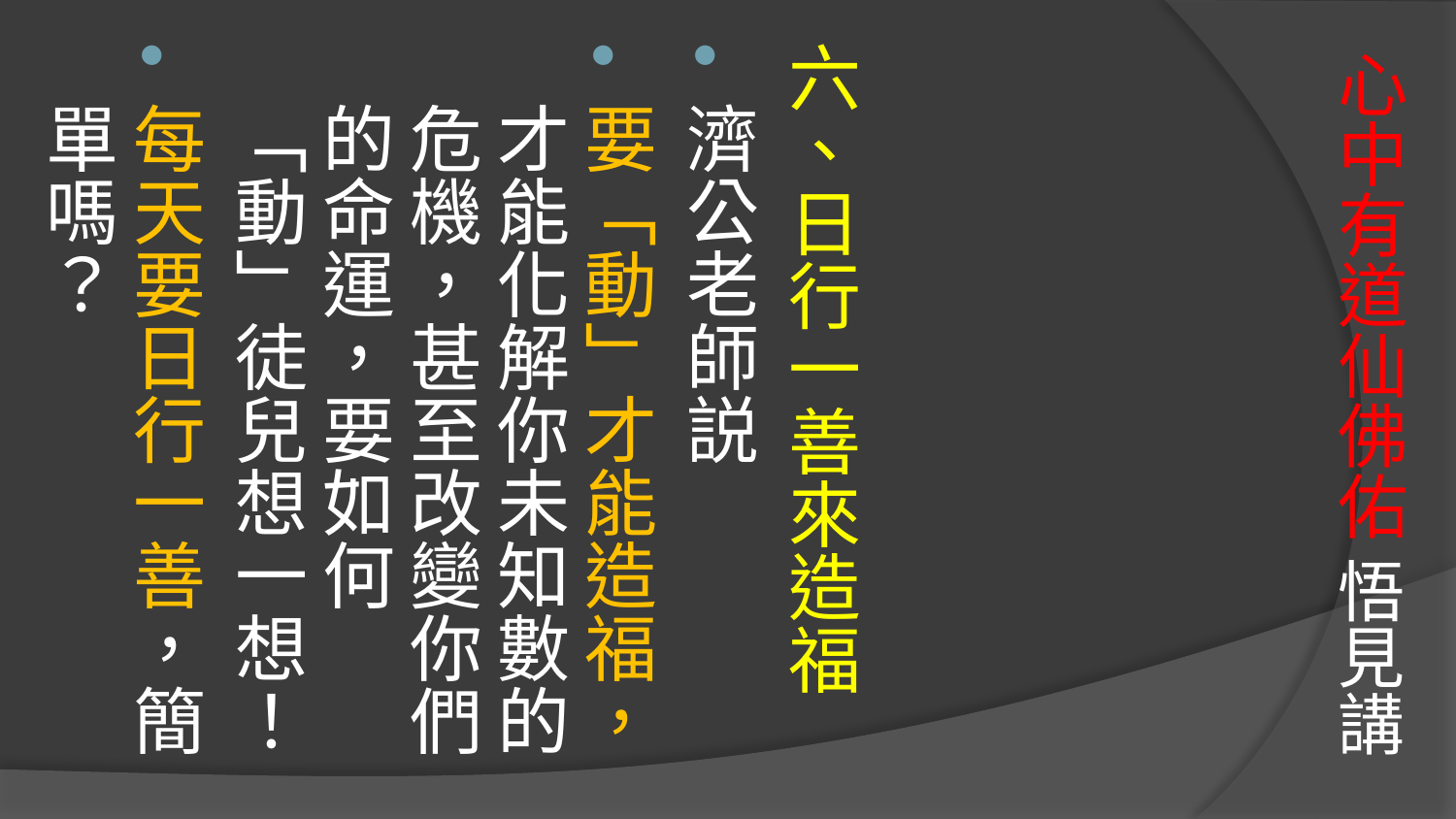

# 心中有道仙佛佑 悟見講
六、日行一善來造福
濟公老師説
要「動」才能造福，才能化解你未知數的危機，甚至改變你們的命運，要如何「動」徒兒想一想！
每天要日行一善，簡單嗎？